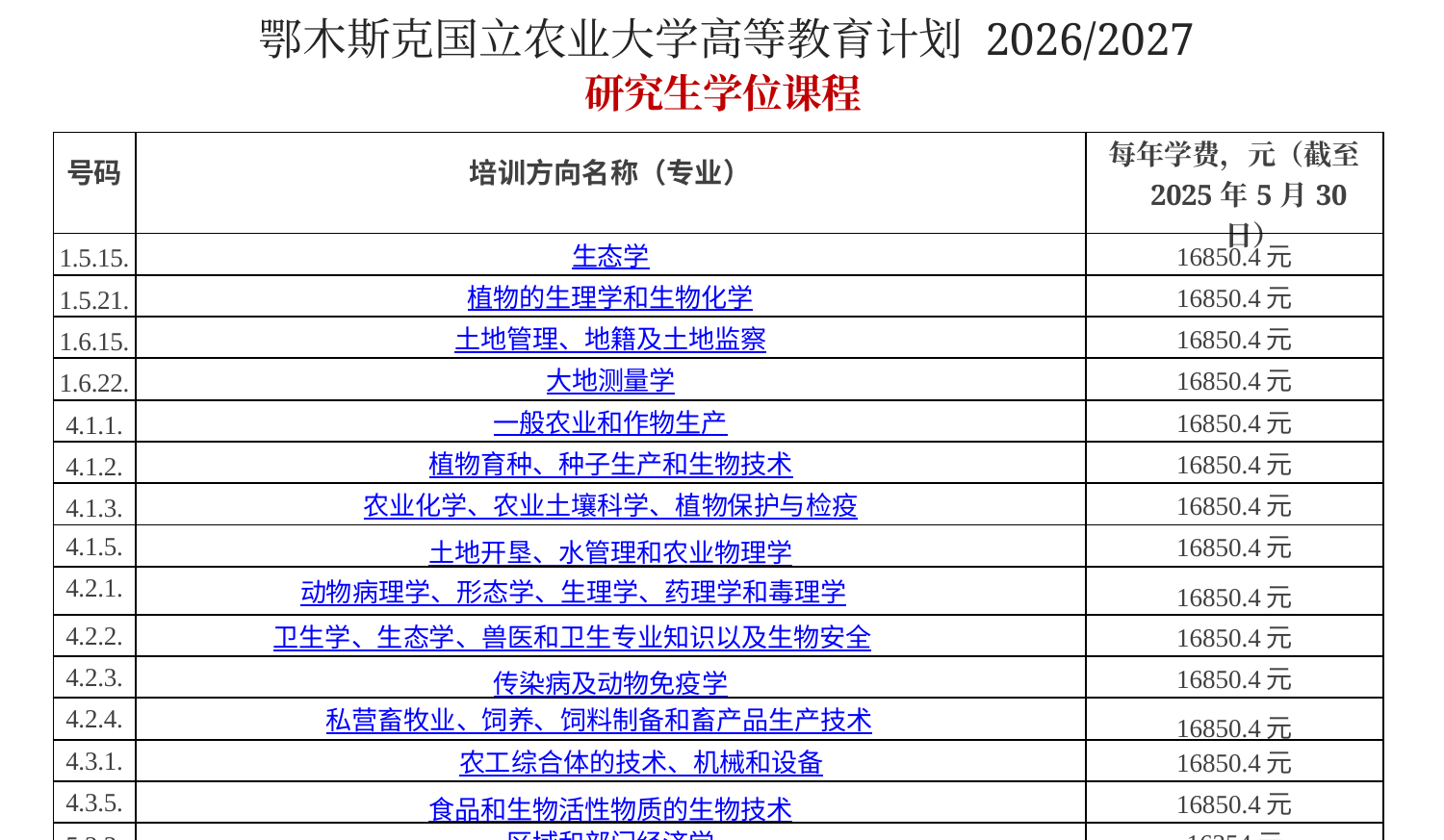

# 鄂木斯克国立农业大学高等教育计划 2026/2027
研究生学位课程
| 号码 | 培训方向名称（专业） | 每年学费，元（截至2025年5月30日） |
| --- | --- | --- |
| 1.5.15. | 生态学 | 16850.4元 |
| 1.5.21. | 植物的生理学和生物化学 | 16850.4元 |
| 1.6.15. | 土地管理、地籍及土地监察 | 16850.4元 |
| 1.6.22. | 大地测量学 | 16850.4元 |
| 4.1.1. | 一般农业和作物生产 | 16850.4元 |
| 4.1.2. | 植物育种、种子生产和生物技术 | 16850.4元 |
| 4.1.3. | 农业化学、农业土壤科学、植物保护与检疫 | 16850.4元 |
| 4.1.5. | 土地开垦、水管理和农业物理学 | 16850.4元 |
| 4.2.1. | 动物病理学、形态学、生理学、药理学和毒理学 | 16850.4元 |
| 4.2.2. | 卫生学、生态学、兽医和卫生专业知识以及生物安全 | 16850.4元 |
| 4.2.3. | 传染病及动物免疫学 | 16850.4元 |
| 4.2.4. | 私营畜牧业、饲养、饲料制备和畜产品生产技术 | 16850.4元 |
| 4.3.1. | 农工综合体的技术、机械和设备 | 16850.4元 |
| 4.3.5. | 食品和生物活性物质的生物技术 | 16850.4元 |
| 5.2.3. | 区域和部门经济学 | 16354元 |